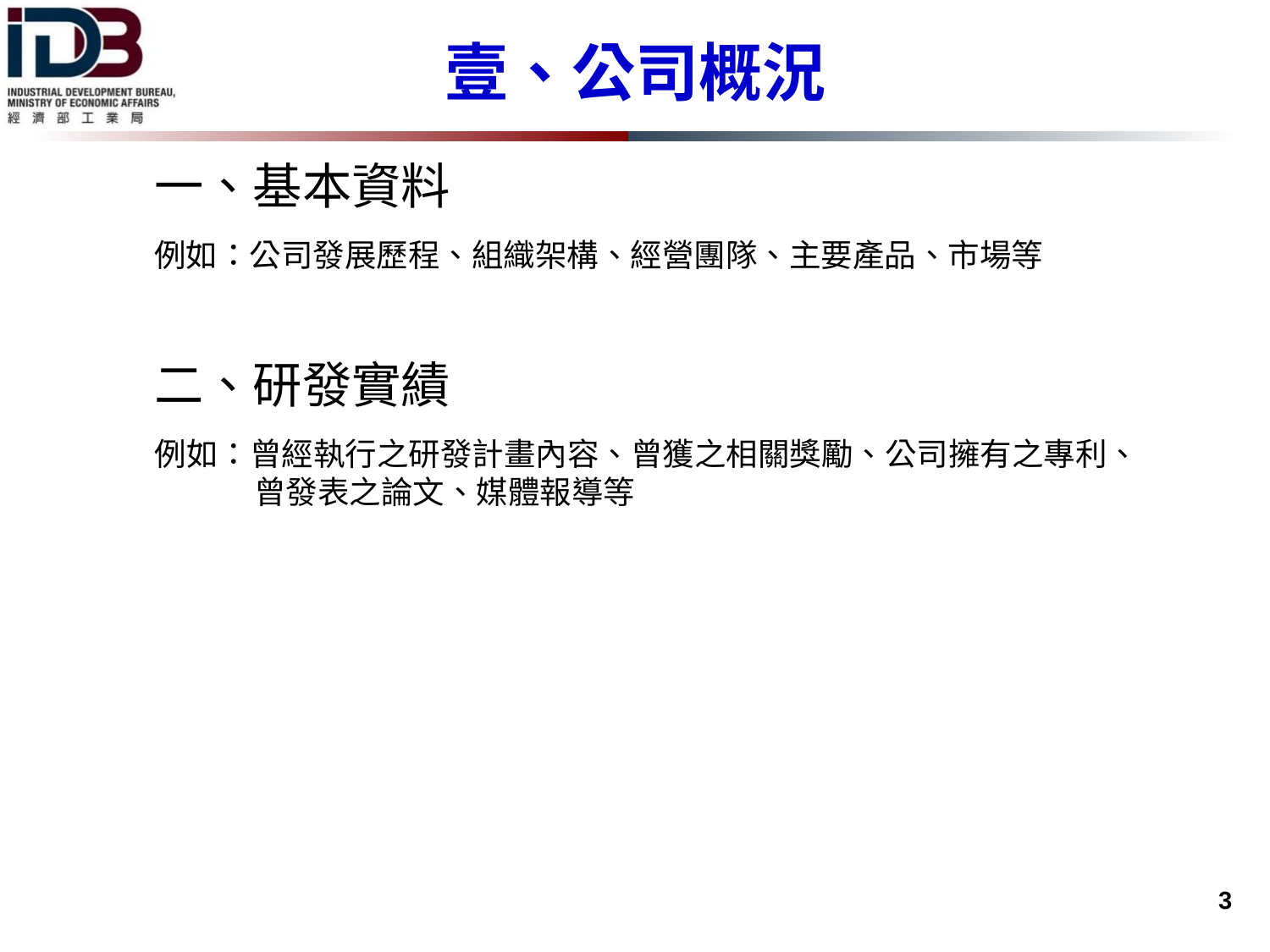

壹、公司概況
一、基本資料
例如：公司發展歷程、組織架構、經營團隊、主要產品、市場等

二、研發實績
例如：曾經執行之研發計畫內容、曾獲之相關獎勵、公司擁有之專利、曾發表之論文、媒體報導等

 3